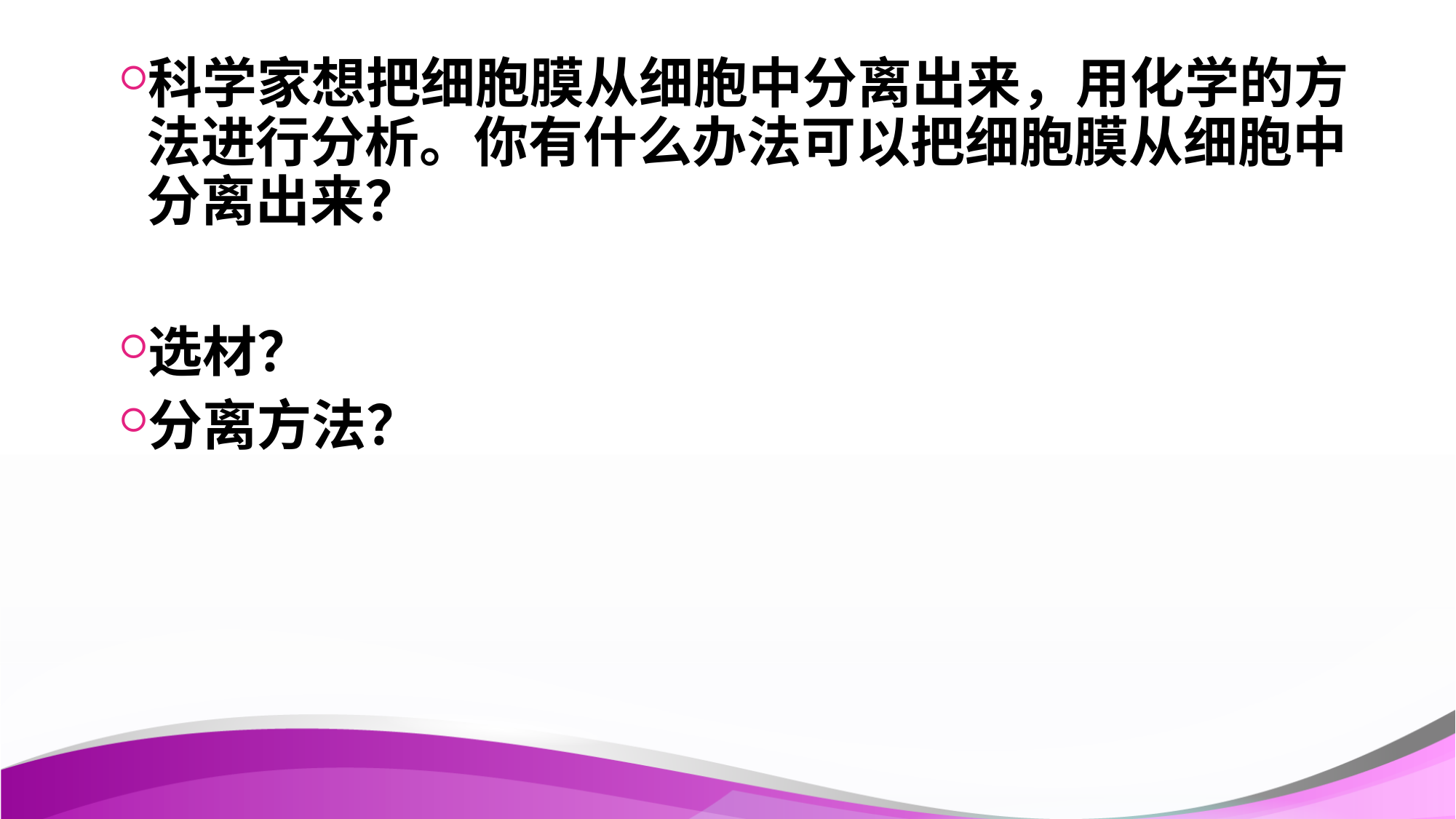

科学家想把细胞膜从细胞中分离出来，用化学的方法进行分析。你有什么办法可以把细胞膜从细胞中分离出来？
选材？
分离方法？